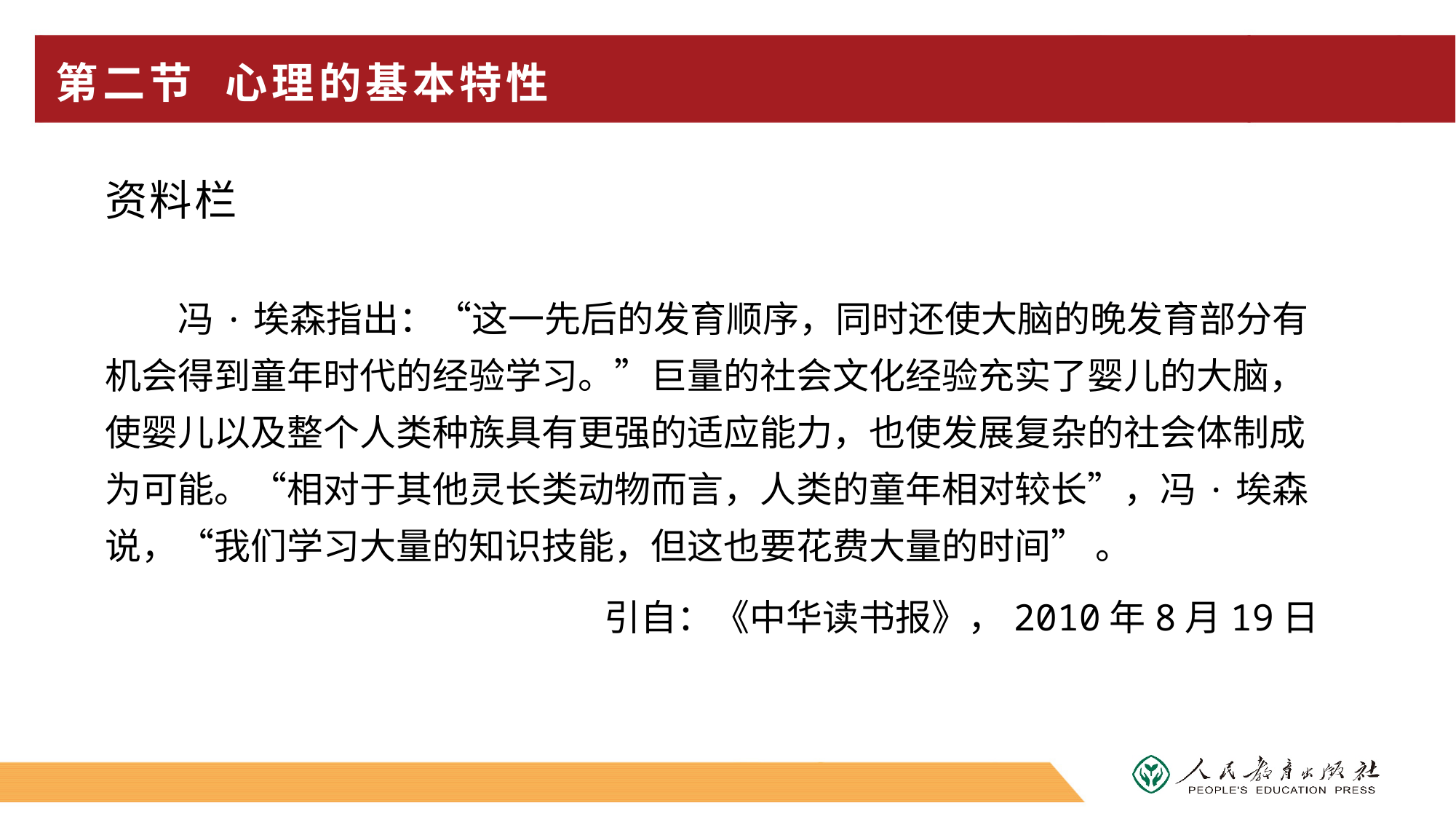

# 第二节  心理的基本特性
资料栏
冯·埃森指出：“这一先后的发育顺序，同时还使大脑的晚发育部分有机会得到童年时代的经验学习。”巨量的社会文化经验充实了婴儿的大脑，使婴儿以及整个人类种族具有更强的适应能力，也使发展复杂的社会体制成为可能。“相对于其他灵长类动物而言，人类的童年相对较长”，冯·埃森说，“我们学习大量的知识技能，但这也要花费大量的时间” 。
引自：《中华读书报》，2010年8月19日